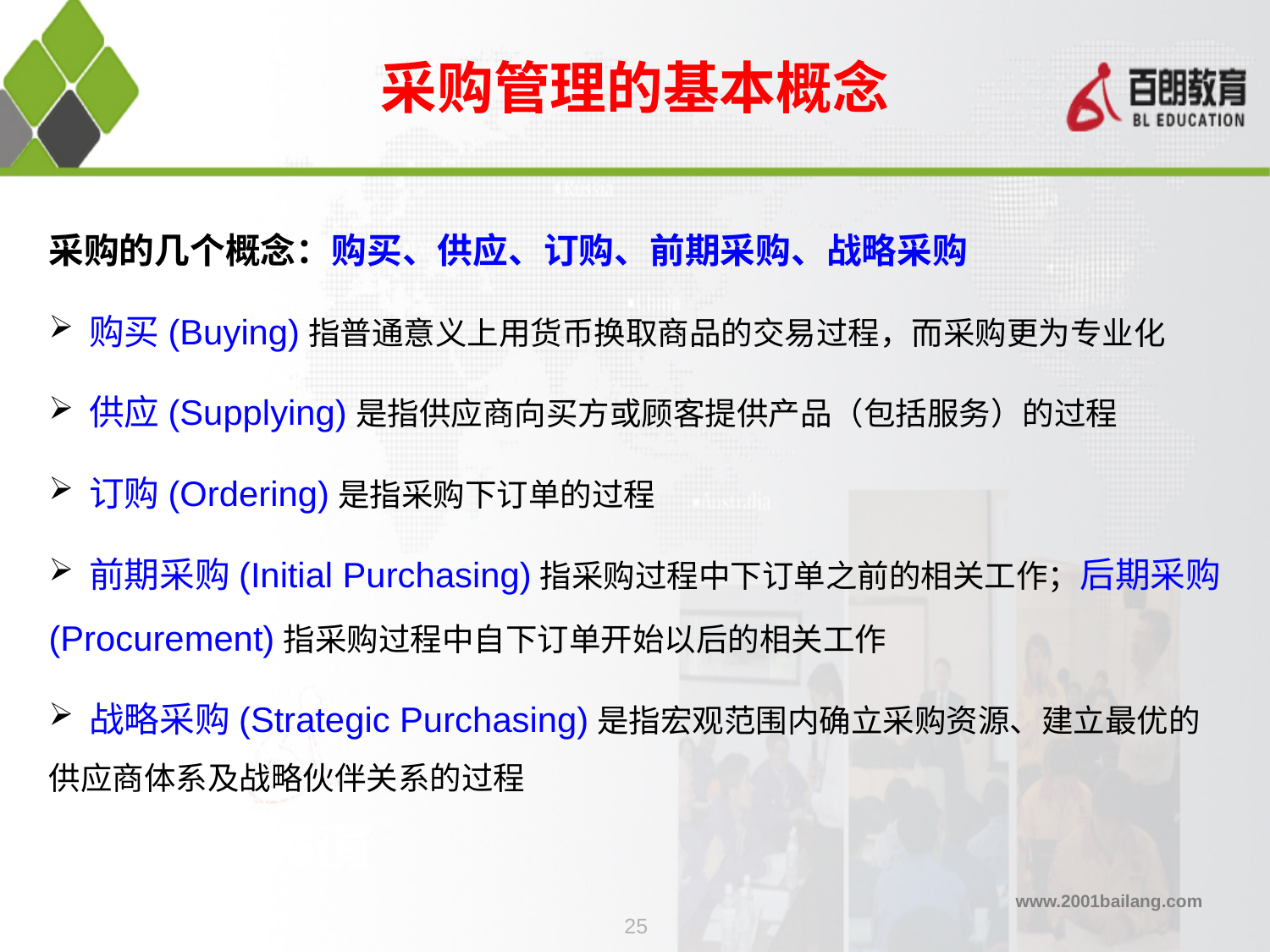

采购管理的基本概念
采购的几个概念：购买、供应、订购、前期采购、战略采购
 购买(Buying)指普通意义上用货币换取商品的交易过程，而采购更为专业化
 供应(Supplying)是指供应商向买方或顾客提供产品（包括服务）的过程
 订购(Ordering)是指采购下订单的过程
 前期采购(Initial Purchasing)指采购过程中下订单之前的相关工作；后期采购(Procurement)指采购过程中自下订单开始以后的相关工作
 战略采购(Strategic Purchasing)是指宏观范围内确立采购资源、建立最优的供应商体系及战略伙伴关系的过程
25